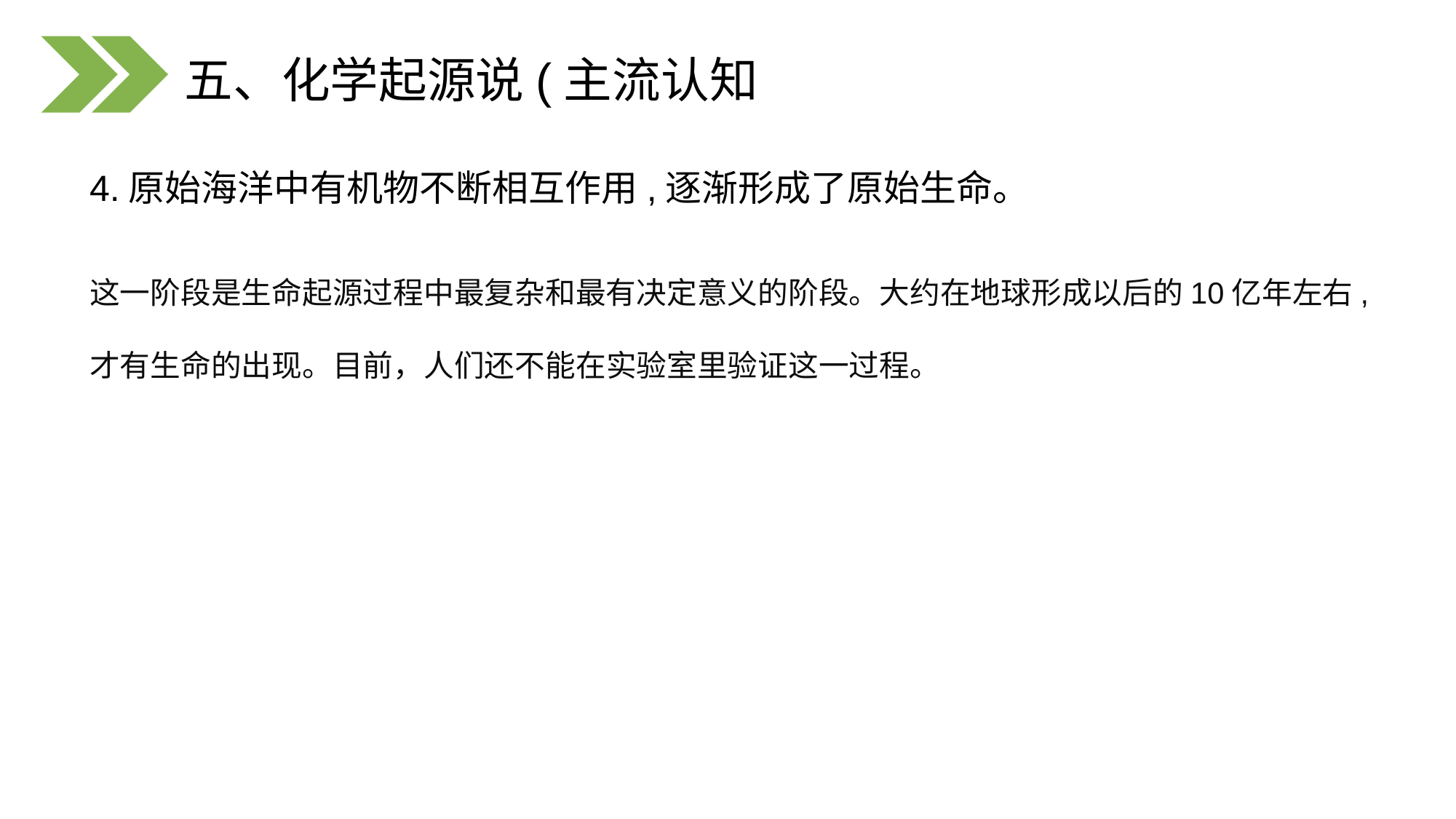

五、化学起源说(主流认知
4.原始海洋中有机物不断相互作用,逐渐形成了原始生命。
这一阶段是生命起源过程中最复杂和最有决定意义的阶段。大约在地球形成以后的10亿年左右,才有生命的出现。目前，人们还不能在实验室里验证这一过程。